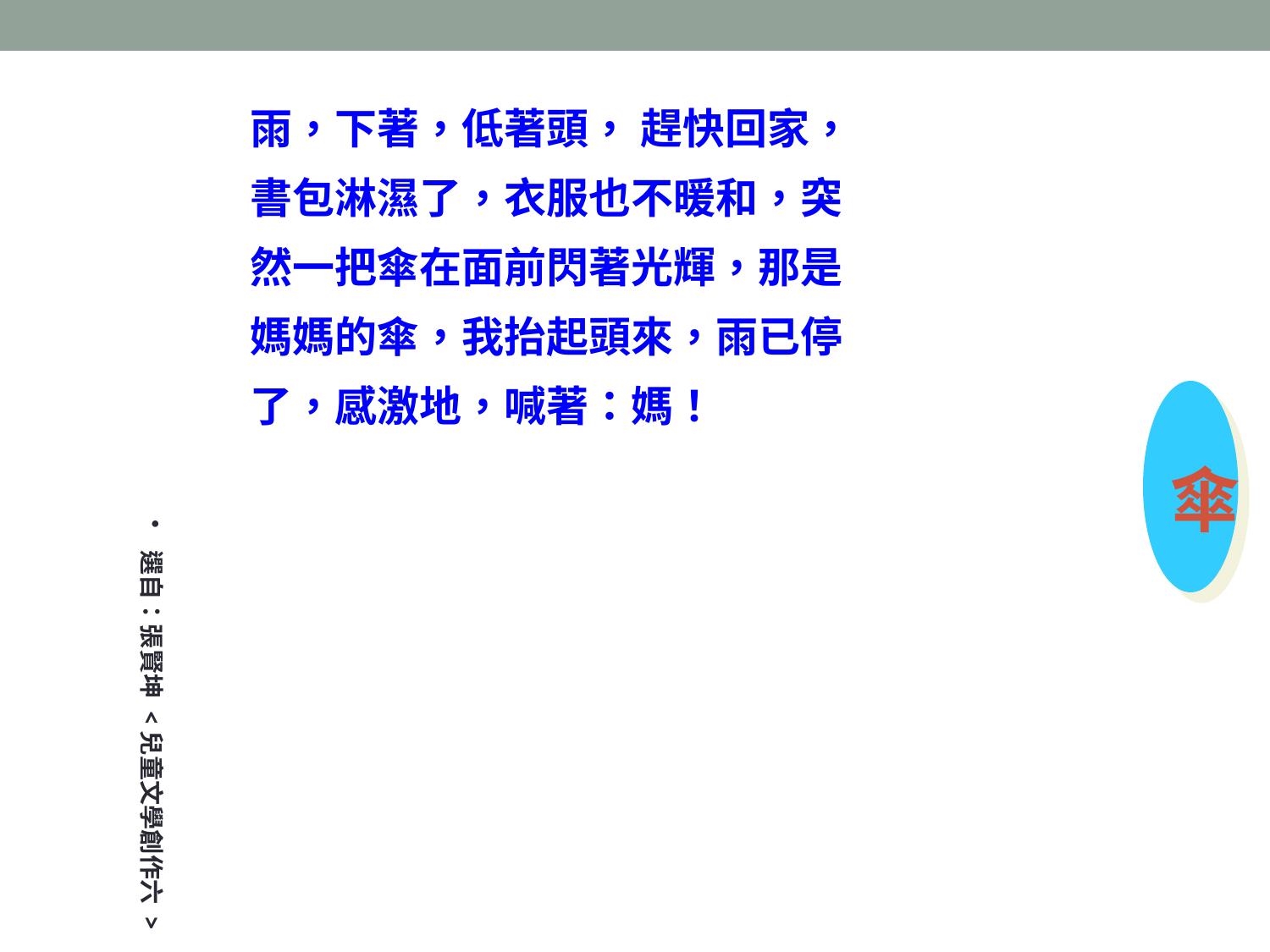

雨，下著，低著頭， 趕快回家，
   書包淋濕了，衣服也不暖和，突
   然一把傘在面前閃著光輝，那是
   媽媽的傘，我抬起頭來，雨已停
   了，感激地，喊著：媽！
# 傘

選自：張賢坤 <兒童文學創作六 >